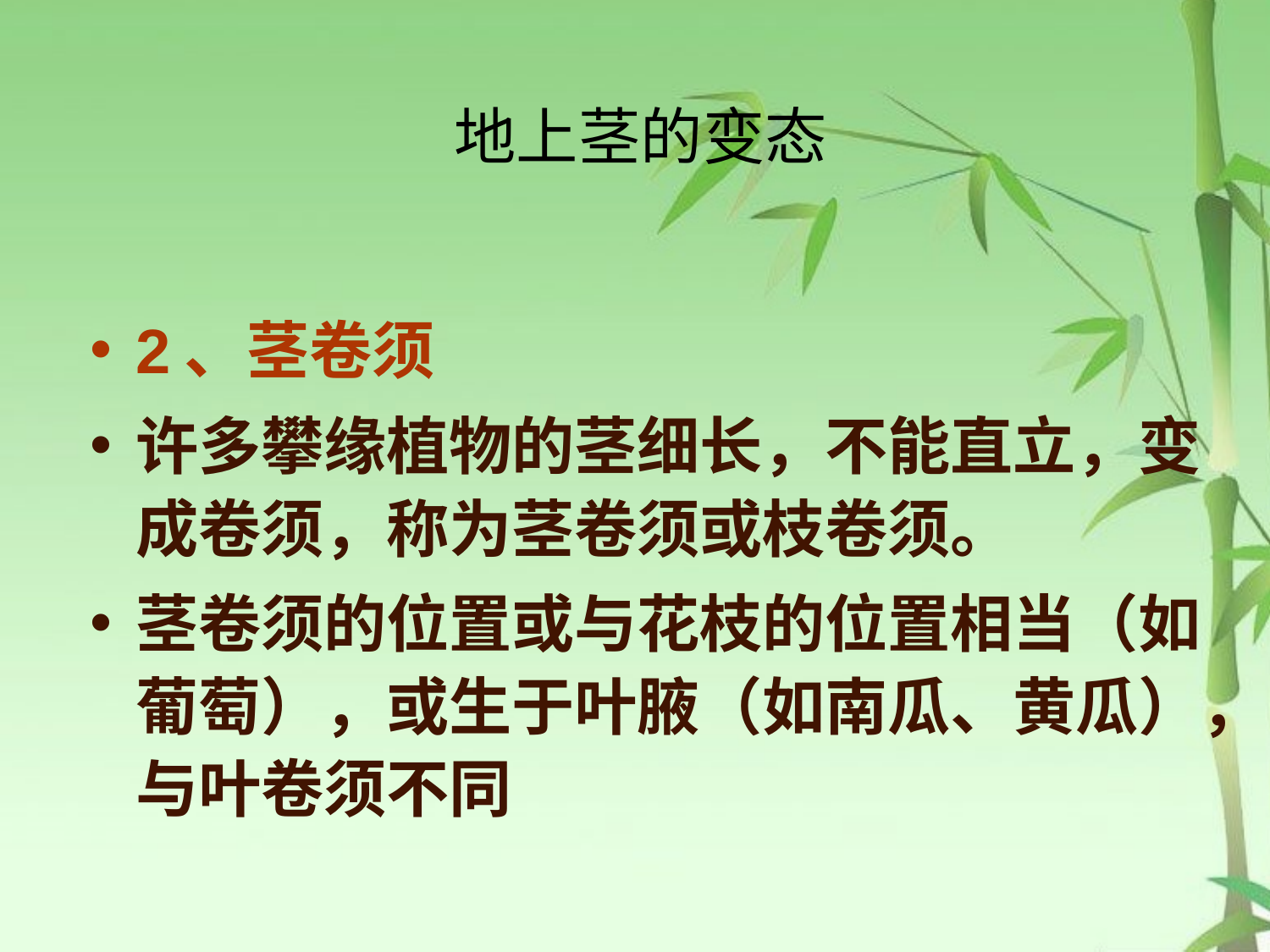

# 地上茎的变态
2、茎卷须
许多攀缘植物的茎细长，不能直立，变成卷须，称为茎卷须或枝卷须。
茎卷须的位置或与花枝的位置相当（如葡萄），或生于叶腋（如南瓜、黄瓜），与叶卷须不同